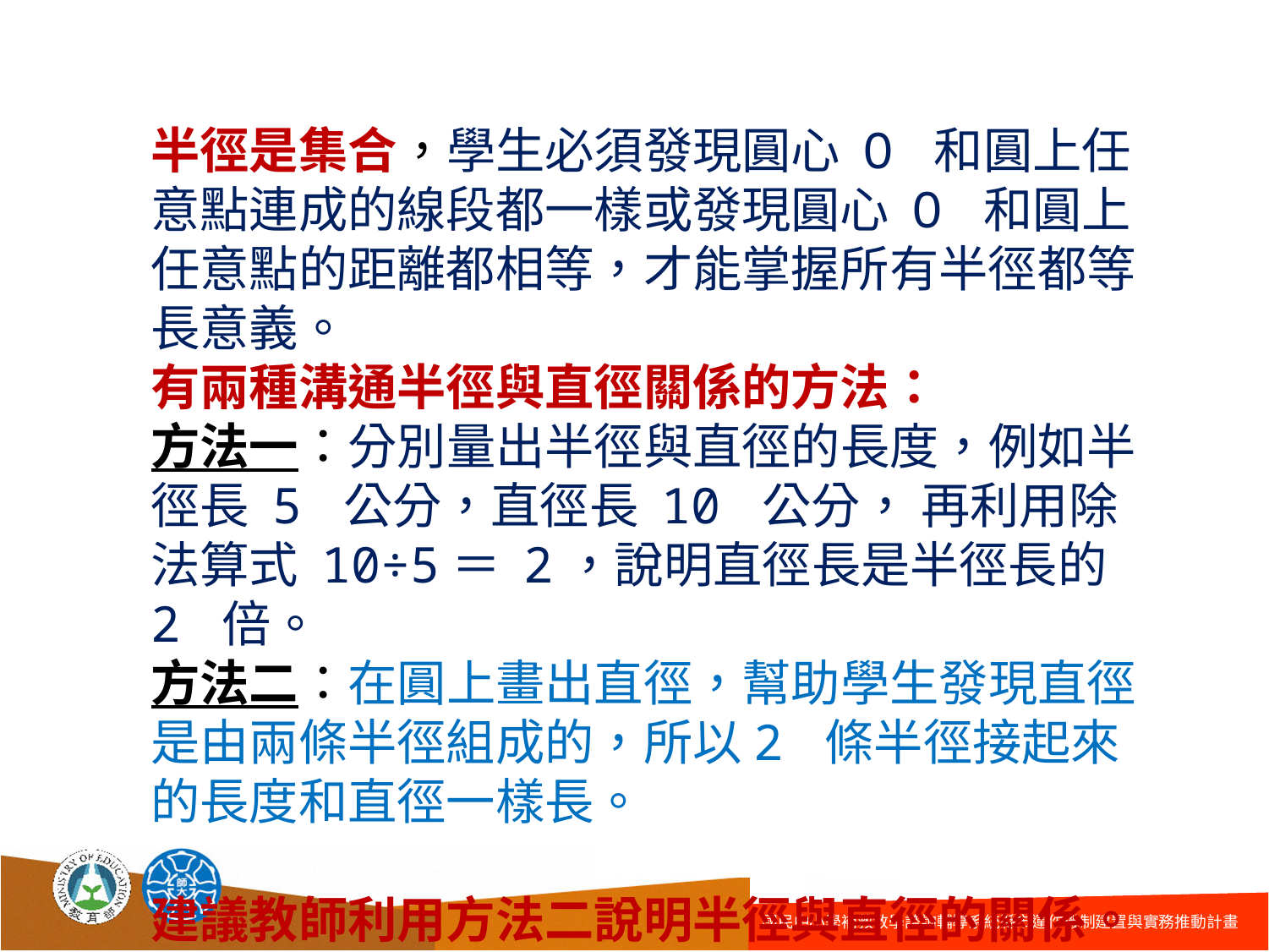

半徑是集合，學生必須發現圓心 O 和圓上任意點連成的線段都一樣或發現圓心 O 和圓上任意點的距離都相等，才能掌握所有半徑都等長意義。
有兩種溝通半徑與直徑關係的方法：
方法一：分別量出半徑與直徑的長度，例如半徑長 5 公分，直徑長 10 公分， 再利用除法算式 10÷5＝ 2，說明直徑長是半徑長的 2 倍。
方法二：在圓上畫出直徑，幫助學生發現直徑是由兩條半徑組成的，所以2 條半徑接起來的長度和直徑一樣長。

建議教師利用方法二說明半徑與直徑的關係。